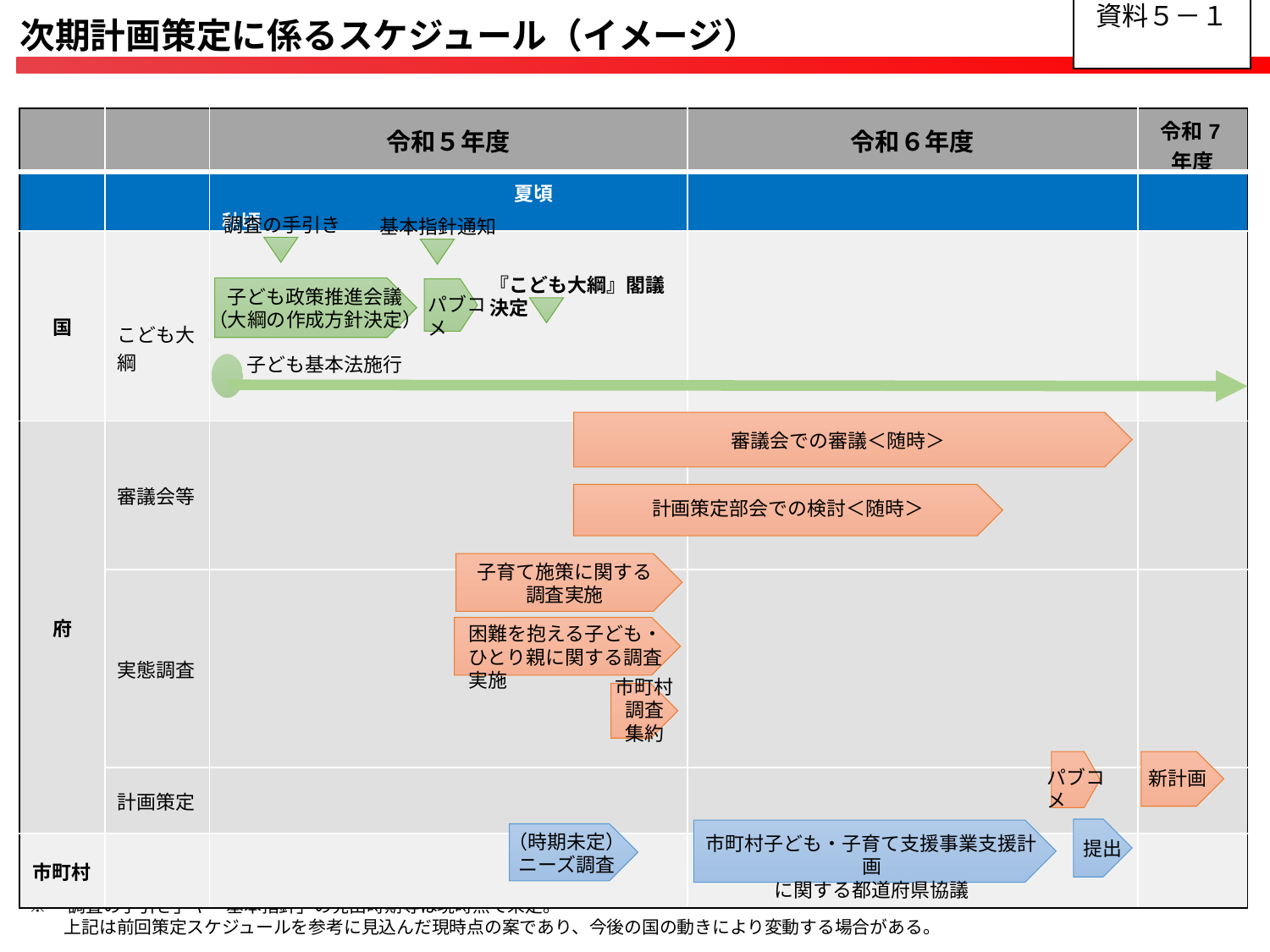

資料５－１
次期計画策定に係るスケジュール（イメージ）

|  |  | 令和５年度 | 令和６年度 | 令和7年度 |
| --- | --- | --- | --- | --- |
|  |  | 夏頃　　　　　　秋頃 |  |  |
| 国 | こども大綱 |  |  |  |
| 府 | 審議会等 |  |  |  |
|  | 実態調査 |  |  |  |
|  | 計画策定 |  |  |  |
| 市町村 |  |  |  |  |
調査の手引き

基本指針通知

『こども大綱』閣議決定

子ども政策推進会議
（大綱の作成方針決定）

パブコメ

子ども基本法施行

審議会での審議＜随時＞

計画策定部会での検討＜随時＞
子育て施策に関する
調査実施

困難を抱える子ども・ひとり親に関する調査実施

市町村
調査
集約

パブコメ
新計画

（時期未定）
ニーズ調査

市町村子ども・子育て支援事業支援計画
に関する都道府県協議
提出
※「調査の手引き」や「基本指針」の発出時期等は現時点で未定。
　　上記は前回策定スケジュールを参考に見込んだ現時点の案であり、今後の国の動きにより変動する場合がある。